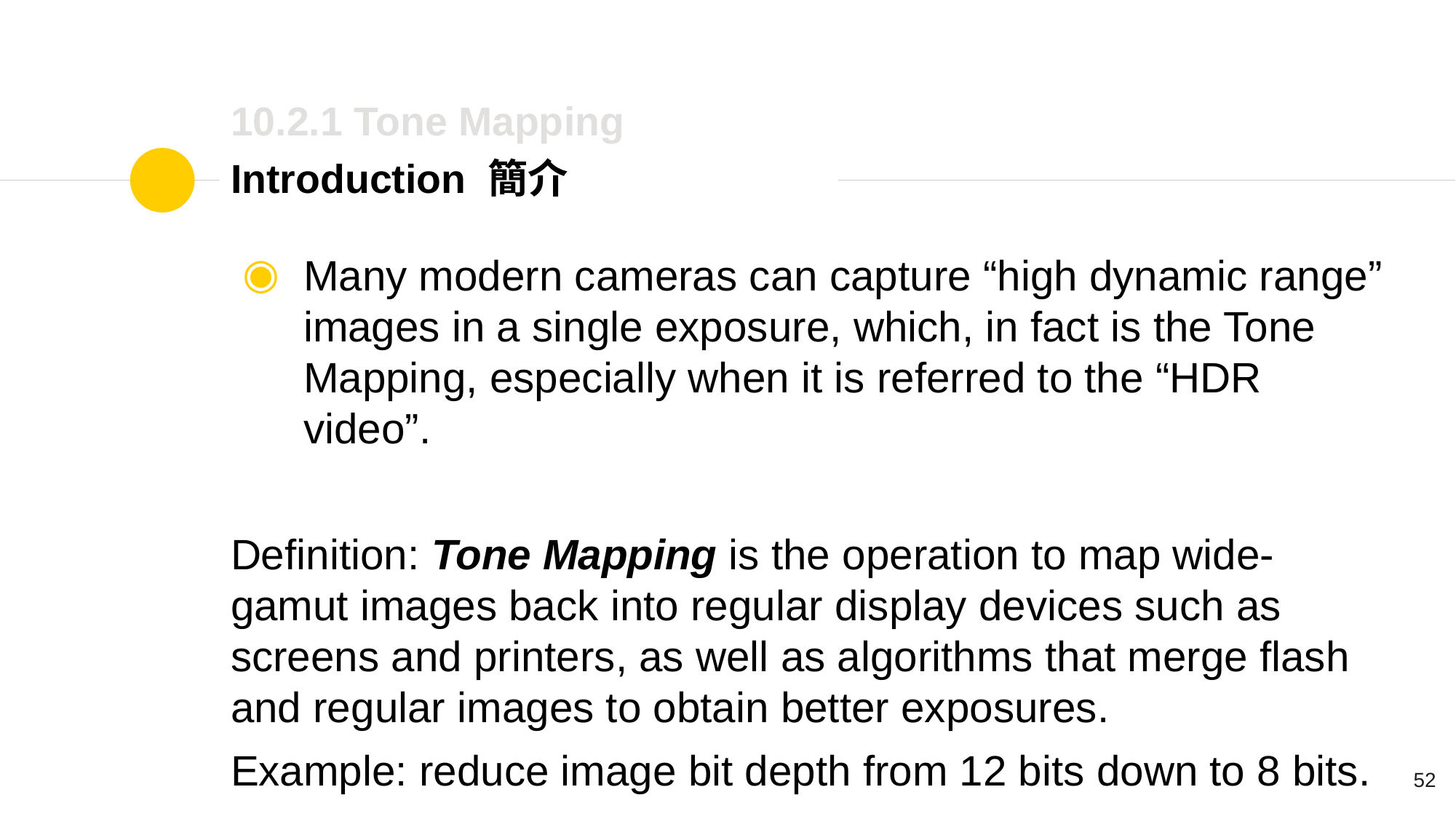

10.2.1 Tone Mapping
# Introduction 簡介
Many modern cameras can capture “high dynamic range” images in a single exposure, which, in fact is the Tone Mapping, especially when it is referred to the “HDR video”.

Definition: Tone Mapping is the operation to map wide-gamut images back into regular display devices such as screens and printers, as well as algorithms that merge flash and regular images to obtain better exposures.
Example: reduce image bit depth from 12 bits down to 8 bits.

52